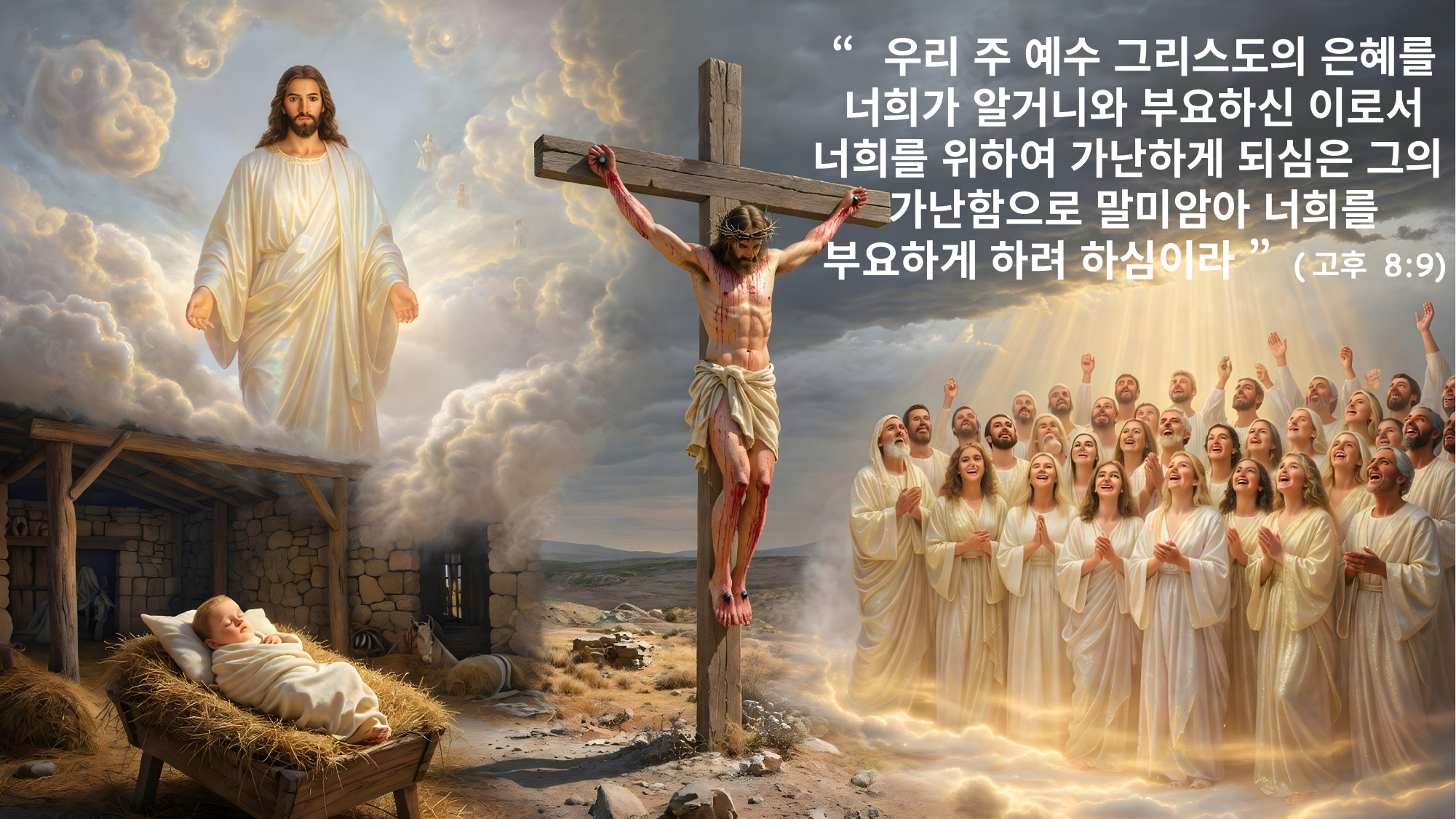

“우리 주 예수 그리스도의 은혜를 너희가 알거니와 부요하신 이로서 너희를 위하여 가난하게 되심은 그의 가난함으로 말미암아 너희를 부요하게 하려 하심이라 ” (고후 8:9)